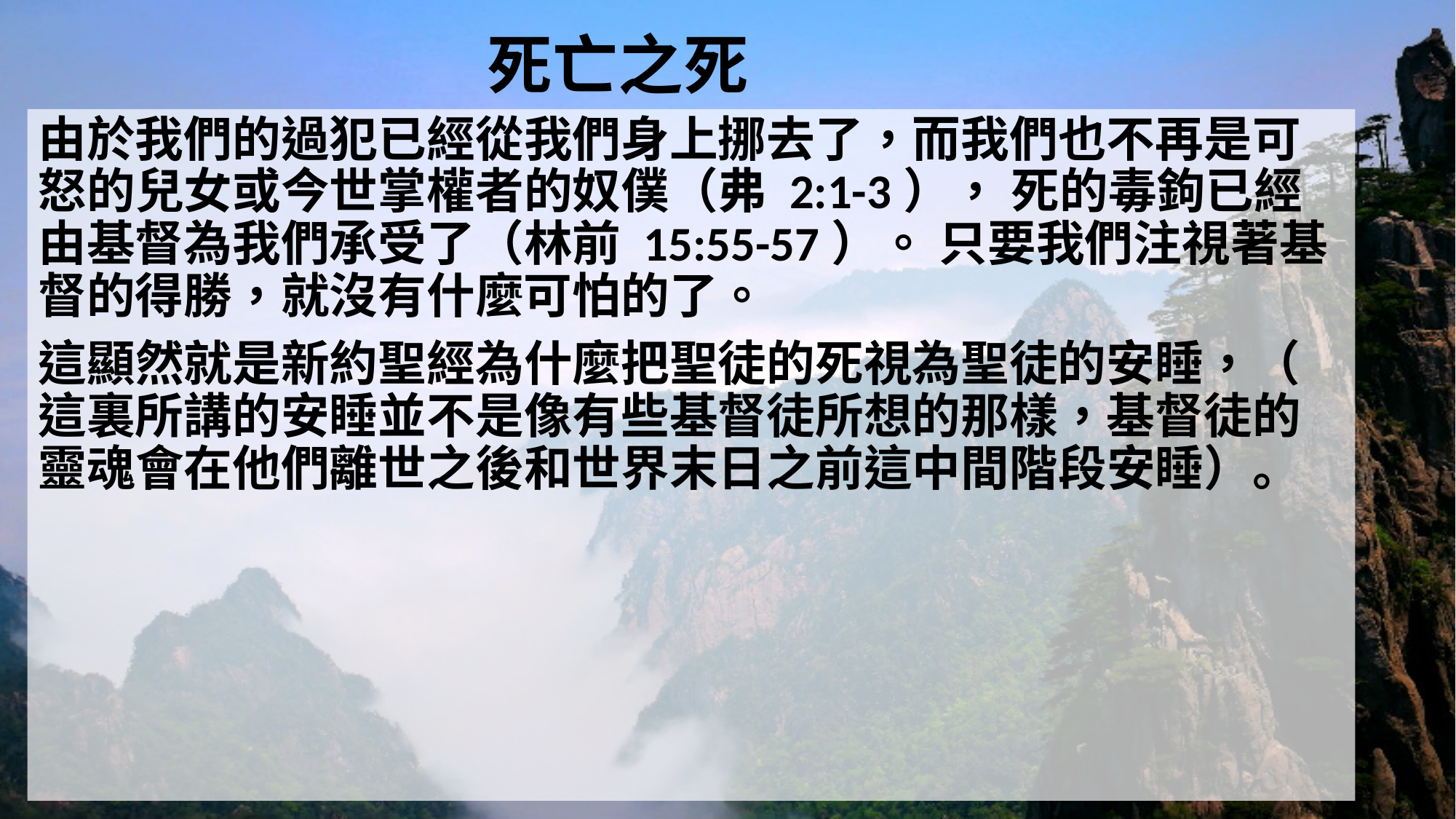

# 死亡之死
由於我們的過犯已經從我們身上挪去了，而我們也不再是可怒的兒女或今世掌權者的奴僕（弗 2:1-3）， 死的毒鉤已經由基督為我們承受了（林前 15:55-57）。 只要我們注視著基督的得勝，就沒有什麼可怕的了。
這顯然就是新約聖經為什麼把聖徒的死視為聖徒的安睡，（ 這裏所講的安睡並不是像有些基督徒所想的那樣，基督徒的靈魂會在他們離世之後和世界末日之前這中間階段安睡）。